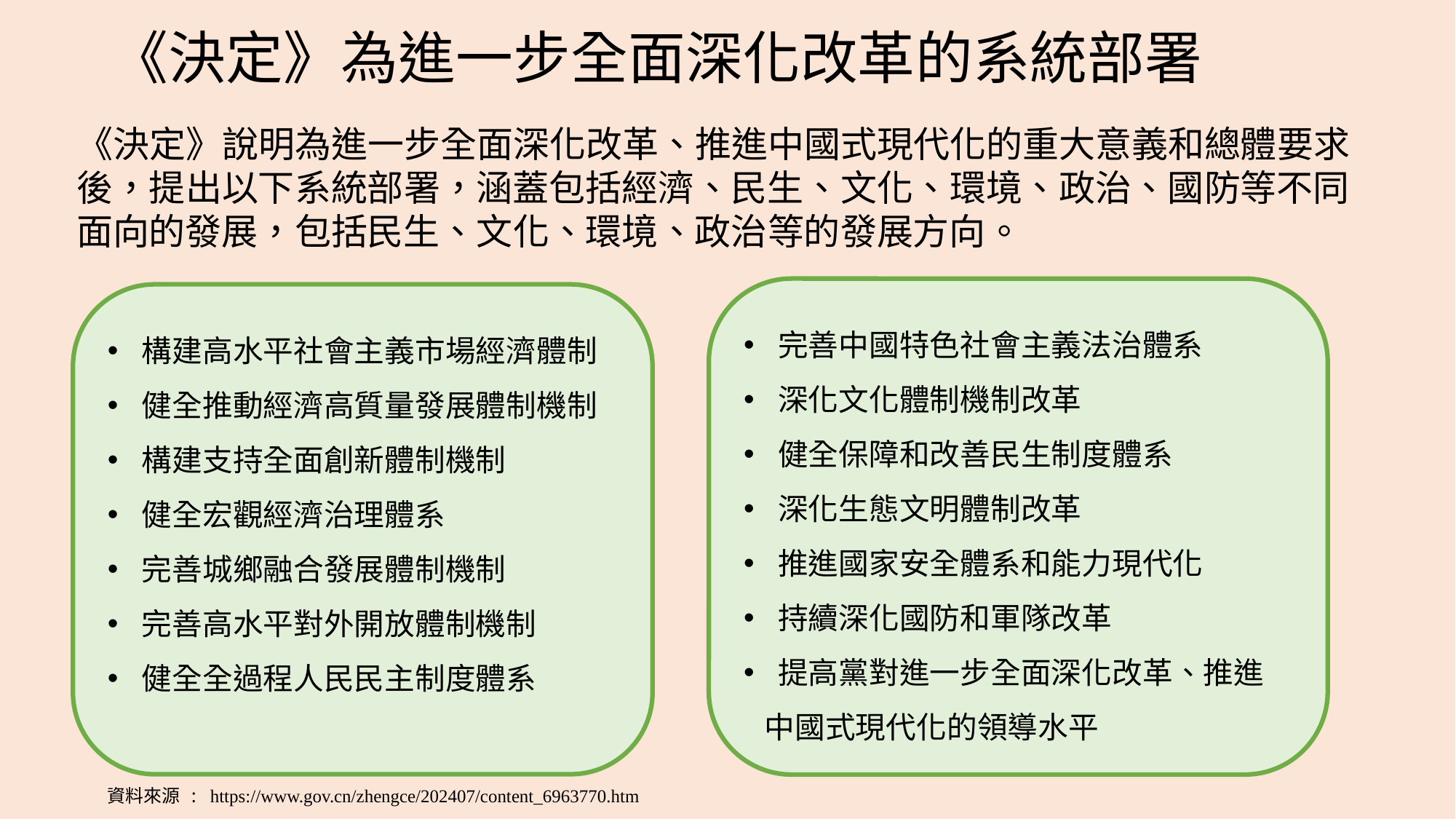

# 《決定》為進一步全面深化改革的系統部署
《決定》說明為進一步全面深化改革、推進中國式現代化的重大意義和總體要求後，提出以下系統部署，涵蓋包括經濟、民生、文化、環境、政治、國防等不同面向的發展，包括民生、文化、環境、政治等的發展方向。

完善中國特色社會主義法治體系
深化文化體制機制改革
健全保障和改善民生制度體系
深化生態文明體制改革
推進國家安全體系和能力現代化
持續深化國防和軍隊改革
提高黨對進一步全面深化改革、推進
  中國式現代化的領導水平
構建高水平社會主義市場經濟體制
健全推動經濟高質量發展體制機制
構建支持全面創新體制機制
健全宏觀經濟治理體系
完善城鄉融合發展體制機制
完善高水平對外開放體制機制
健全全過程人民民主制度體系

資料來源 : https://www.gov.cn/zhengce/202407/content_6963770.htm